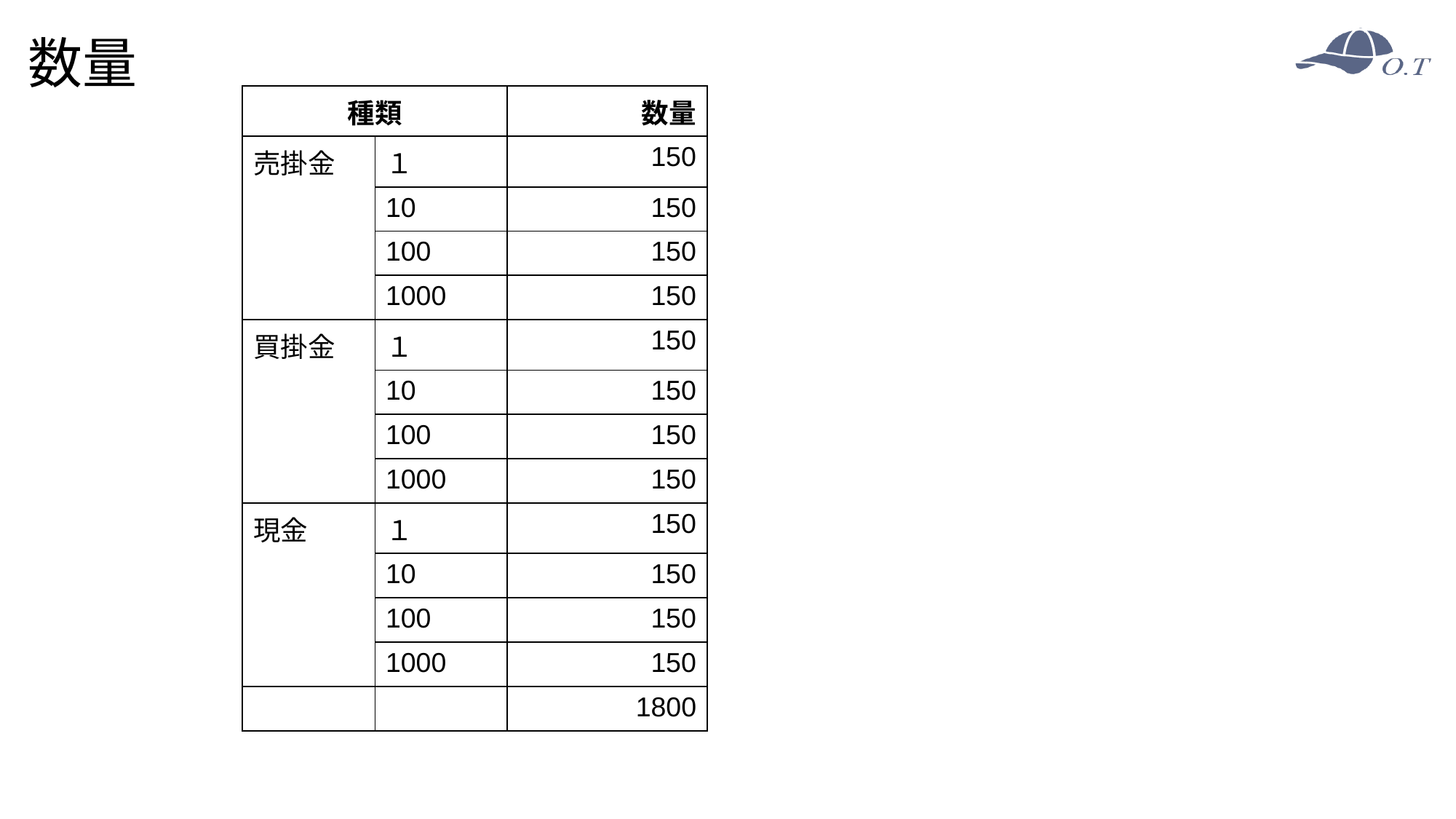

# 数量
| 種類 |  | 数量 |
| --- | --- | --- |
| 売掛金 | １ | 150 |
|  | 10 | 150 |
|  | 100 | 150 |
|  | 1000 | 150 |
| 買掛金 | １ | 150 |
|  | 10 | 150 |
|  | 100 | 150 |
|  | 1000 | 150 |
| 現金 | １ | 150 |
|  | 10 | 150 |
|  | 100 | 150 |
|  | 1000 | 150 |
|  |  | 1800 |